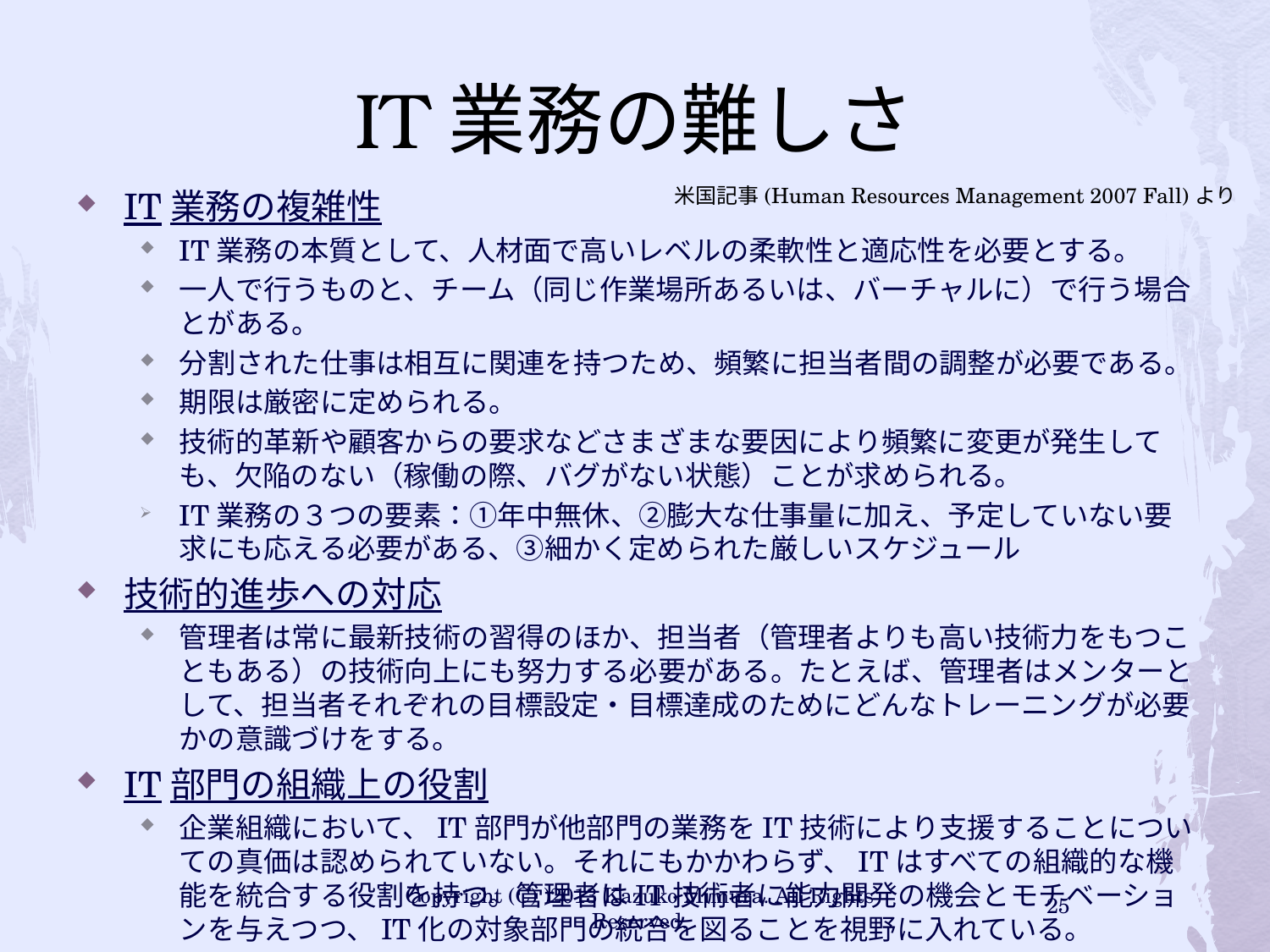

# IT業務の難しさ
米国記事(Human Resources Management 2007 Fall)より

IT業務の複雑性
IT業務の本質として、人材面で高いレベルの柔軟性と適応性を必要とする。
一人で行うものと、チーム（同じ作業場所あるいは、バーチャルに）で行う場合とがある。
分割された仕事は相互に関連を持つため、頻繁に担当者間の調整が必要である。
期限は厳密に定められる。
技術的革新や顧客からの要求などさまざまな要因により頻繁に変更が発生しても、欠陥のない（稼働の際、バグがない状態）ことが求められる。
IT業務の３つの要素：①年中無休、②膨大な仕事量に加え、予定していない要求にも応える必要がある、③細かく定められた厳しいスケジュール
技術的進歩への対応
管理者は常に最新技術の習得のほか、担当者（管理者よりも高い技術力をもつこともある）の技術向上にも努力する必要がある。たとえば、管理者はメンターとして、担当者それぞれの目標設定・目標達成のためにどんなトレーニングが必要かの意識づけをする。
IT部門の組織上の役割
企業組織において、IT部門が他部門の業務をIT技術により支援することについての真価は認められていない。それにもかかわらず、ITはすべての組織的な機能を統合する役割を持つ。管理者はIT技術者に能力開発の機会とモチベーションを与えつつ、IT化の対象部門の統合を図ることを視野に入れている。
Copyright (C) )2013 Kazuko Mimura. All Rights Reserved.
25